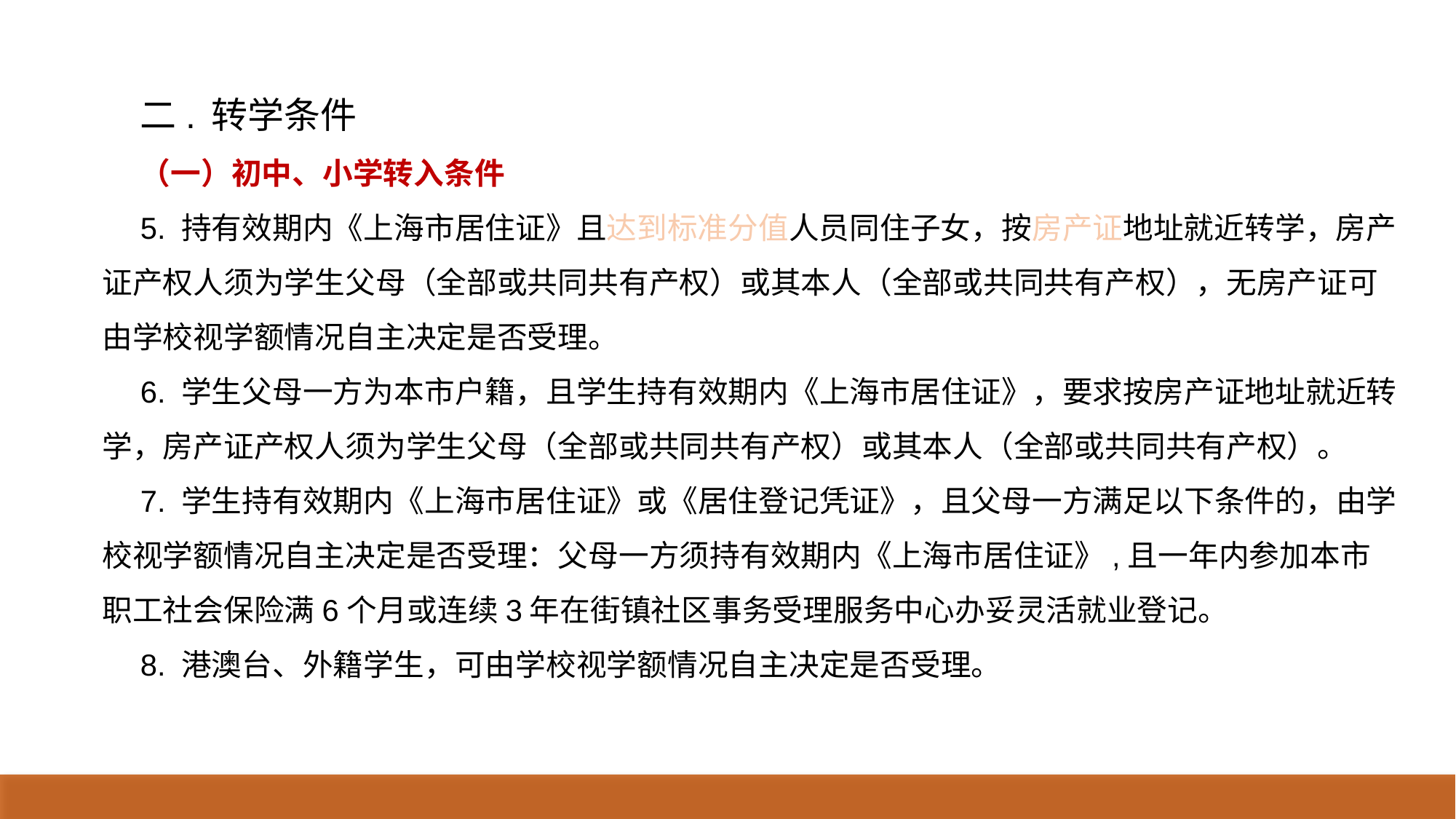

二.	转学条件
（一）初中、小学转入条件
5. 持有效期内《上海市居住证》且达到标准分值人员同住子女，按房产证地址就近转学，房产证产权人须为学生父母（全部或共同共有产权）或其本人（全部或共同共有产权），无房产证可由学校视学额情况自主决定是否受理。
6. 学生父母一方为本市户籍，且学生持有效期内《上海市居住证》，要求按房产证地址就近转学，房产证产权人须为学生父母（全部或共同共有产权）或其本人（全部或共同共有产权）。
7. 学生持有效期内《上海市居住证》或《居住登记凭证》，且父母一方满足以下条件的，由学校视学额情况自主决定是否受理：父母一方须持有效期内《上海市居住证》,且一年内参加本市职工社会保险满6个月或连续3年在街镇社区事务受理服务中心办妥灵活就业登记。
8. 港澳台、外籍学生，可由学校视学额情况自主决定是否受理。